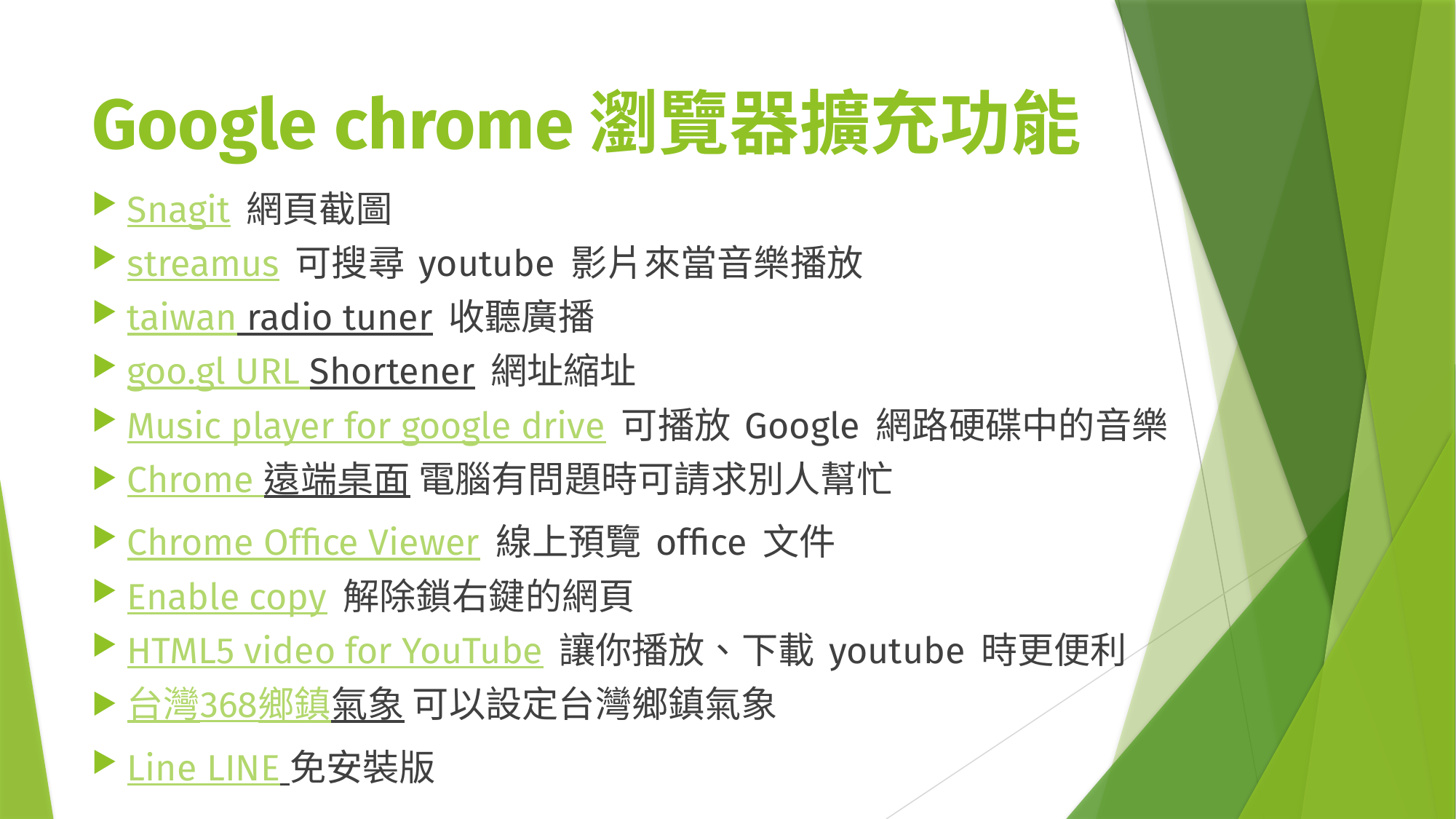

# Google chrome瀏覽器擴充功能
Snagit 網頁截圖
streamus 可搜尋 youtube 影片來當音樂播放
taiwan radio tuner 收聽廣播
goo.gl URL Shortener 網址縮址
Music player for google drive 可播放 Google 網路硬碟中的音樂
Chrome 遠端桌面 電腦有問題時可請求別人幫忙
Chrome Office Viewer 線上預覽 office 文件
Enable copy 解除鎖右鍵的網頁
HTML5 video for YouTube 讓你播放、下載 youtube 時更便利
台灣368鄉鎮氣象 可以設定台灣鄉鎮氣象
Line LINE 免安裝版